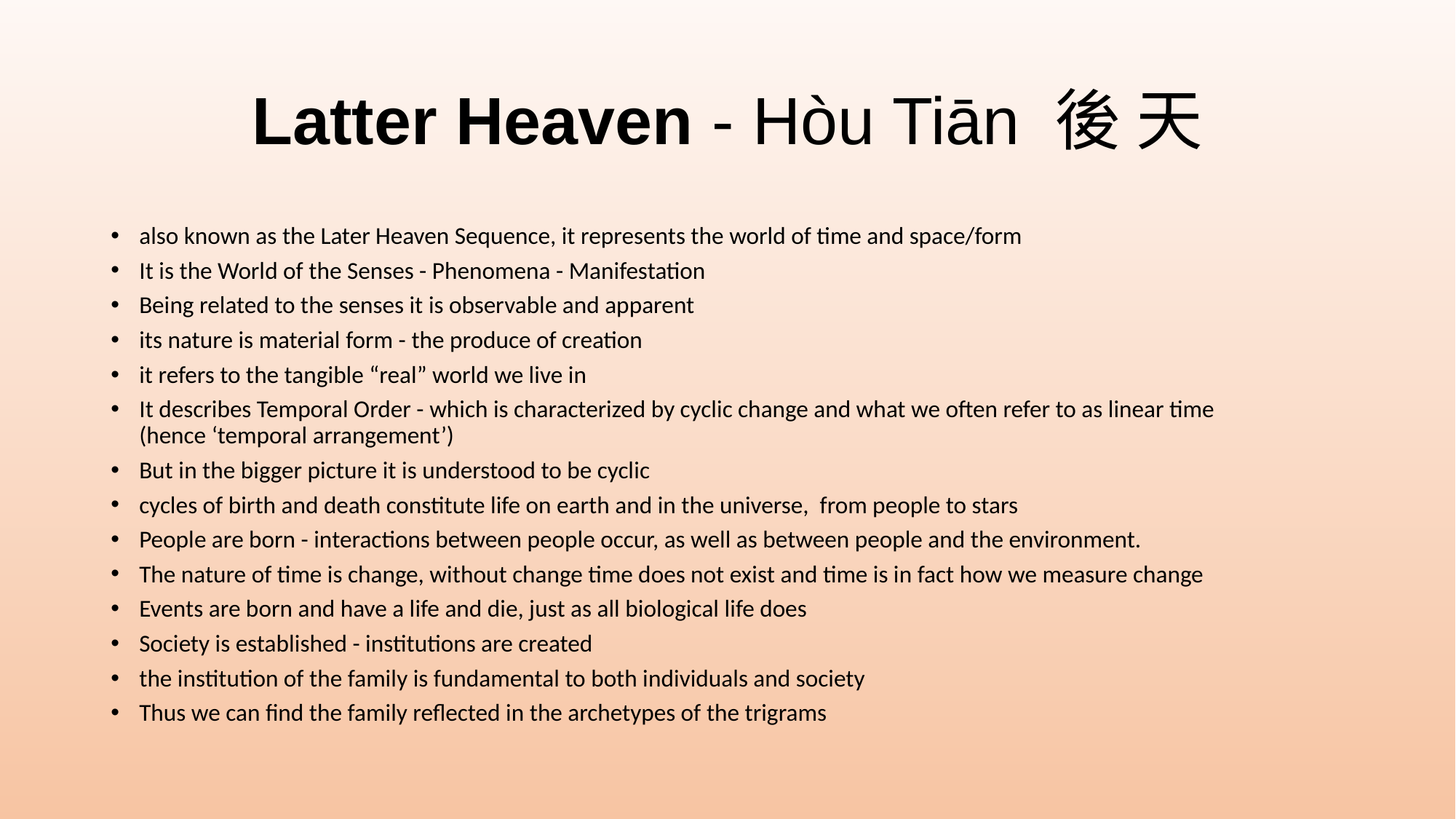

# Latter Heaven - Hòu Tiān 後 天
also known as the Later Heaven Sequence, it represents the world of time and space/form
It is the World of the Senses - Phenomena - Manifestation
Being related to the senses it is observable and apparent
its nature is material form - the produce of creation
it refers to the tangible “real” world we live in
It describes Temporal Order - which is characterized by cyclic change and what we often refer to as linear time
(hence ‘temporal arrangement’)
But in the bigger picture it is understood to be cyclic
cycles of birth and death constitute life on earth and in the universe,  from people to stars
People are born - interactions between people occur, as well as between people and the environment.
The nature of time is change, without change time does not exist and time is in fact how we measure change
Events are born and have a life and die, just as all biological life does
Society is established - institutions are created
the institution of the family is fundamental to both individuals and society
Thus we can find the family reflected in the archetypes of the trigrams